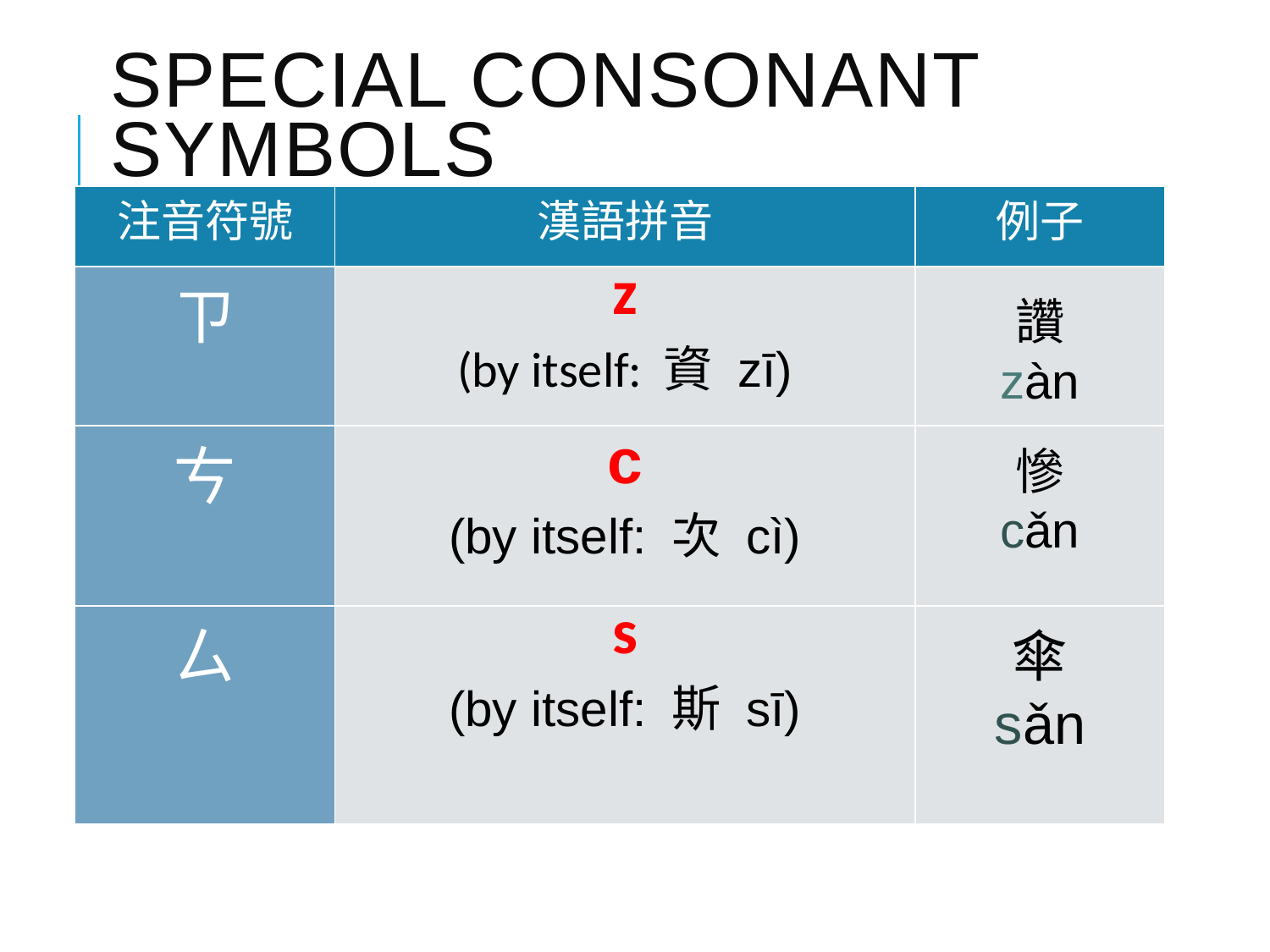

Special consonant symbols
| 注音符號 | 漢語拼音 | 例子 |
| --- | --- | --- |
| ㄗ | z (by itself: 資 zī) | 讚 zàn |
| ㄘ | c (by itself: 次 cì) | 慘 cǎn |
| ㄙ | s (by itself: 斯 sī) | 傘 sǎn |
| --- | --- | --- |